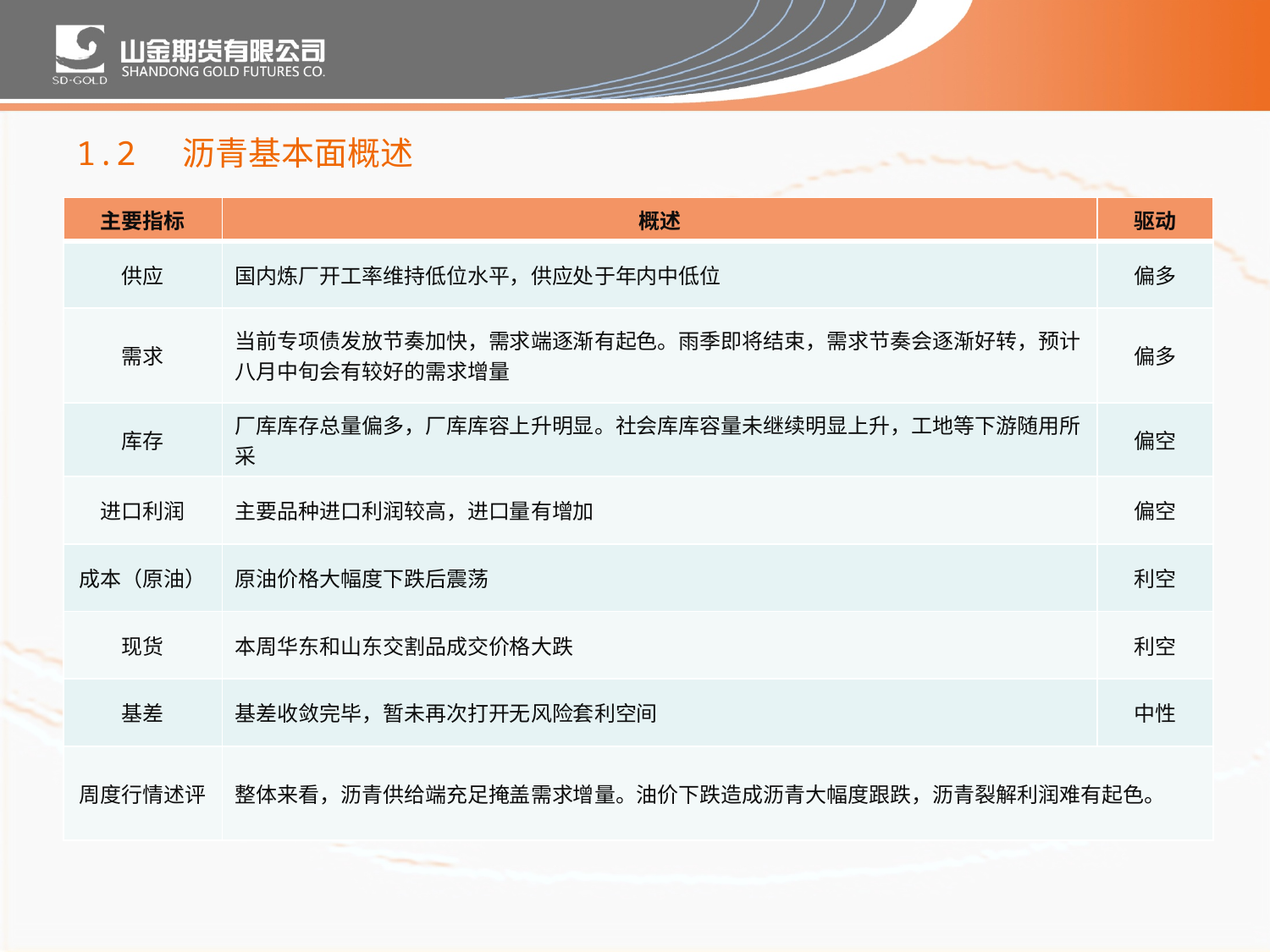

1.2  沥青基本面概述
| 主要指标 | 概述 | 驱动 |
| --- | --- | --- |
| 供应 | 国内炼厂开工率维持低位水平，供应处于年内中低位 | 偏多 |
| 需求 | 当前专项债发放节奏加快，需求端逐渐有起色。雨季即将结束，需求节奏会逐渐好转，预计八月中旬会有较好的需求增量 | 偏多 |
| 库存 | 厂库库存总量偏多，厂库库容上升明显。社会库库容量未继续明显上升，工地等下游随用所采 | 偏空 |
| 进口利润 | 主要品种进口利润较高，进口量有增加 | 偏空 |
| 成本（原油） | 原油价格大幅度下跌后震荡 | 利空 |
| 现货 | 本周华东和山东交割品成交价格大跌 | 利空 |
| 基差 | 基差收敛完毕，暂未再次打开无风险套利空间 | 中性 |
| 周度行情述评 | 整体来看，沥青供给端充足掩盖需求增量。油价下跌造成沥青大幅度跟跌，沥青裂解利润难有起色。 |  |